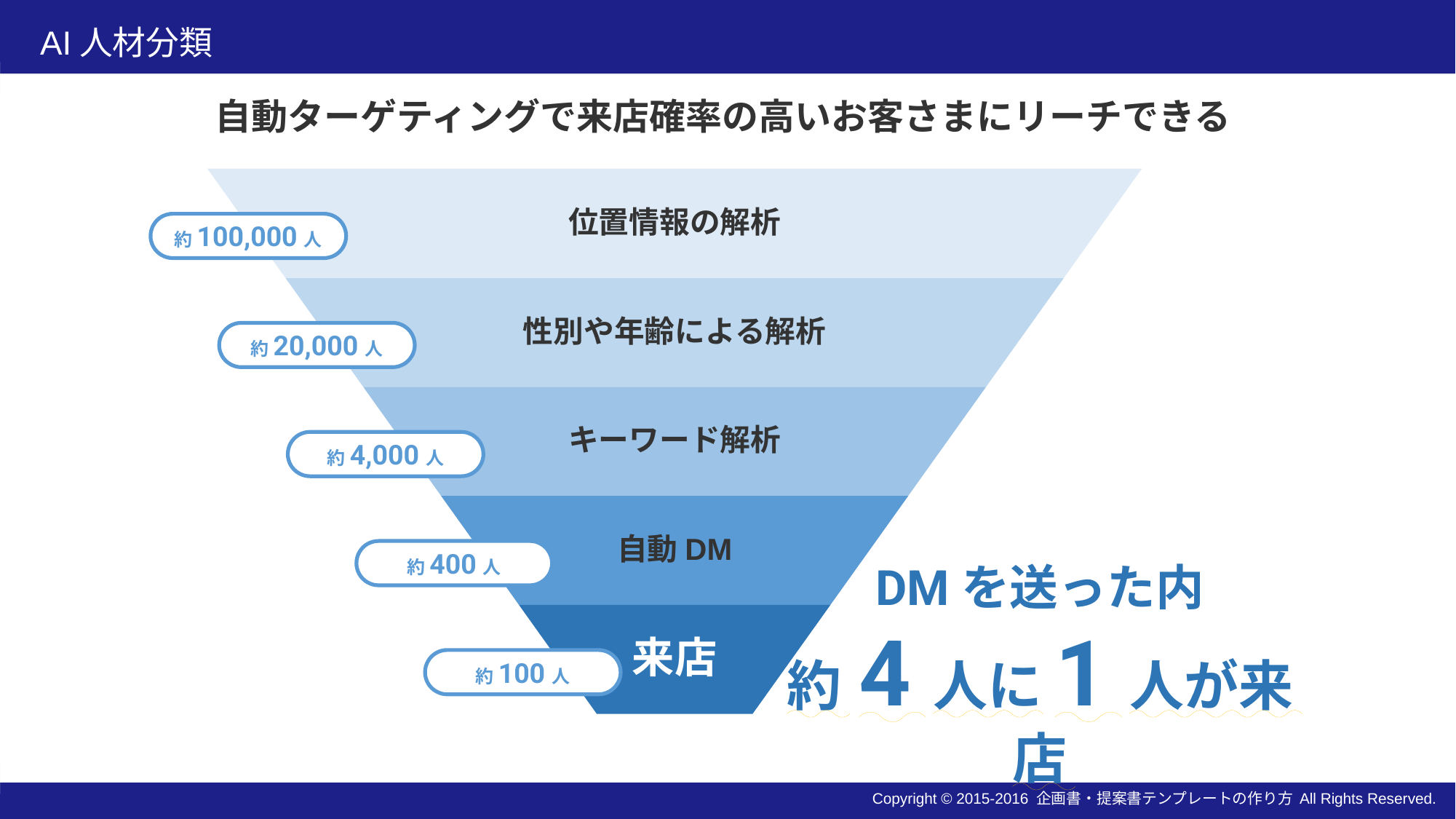

# AI人材分類
自動ターゲティングで来店確率の高いお客さまにリーチできる
位置情報の解析
性別や年齢による解析
キーワード解析
自動DM
来店
約100,000人
約20,000人
約4,000人
約400人
約100人
DMを送った内
約4人に1人が来店